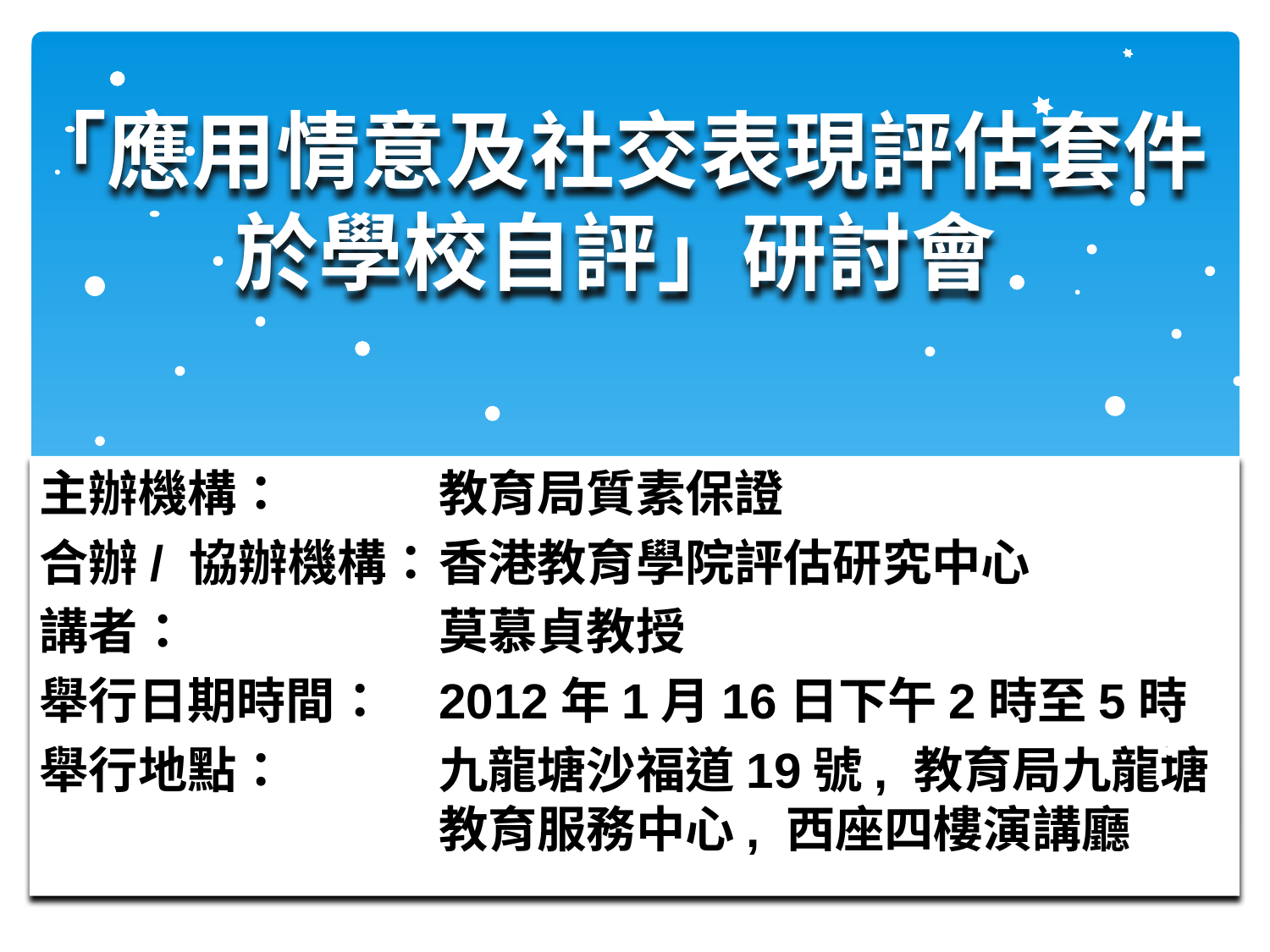

# 「應用情意及社交表現評估套件於學校自評」研討會

主辦機構：  	教育局質素保證
合辦/ 協辦機構：	香港教育學院評估研究中心
講者：	莫慕貞教授
舉行日期時間：	2012年1月16日下午2時至5時
舉行地點：	九龍塘沙福道19號, 教育局九龍塘教育服務中心, 西座四樓演講廳